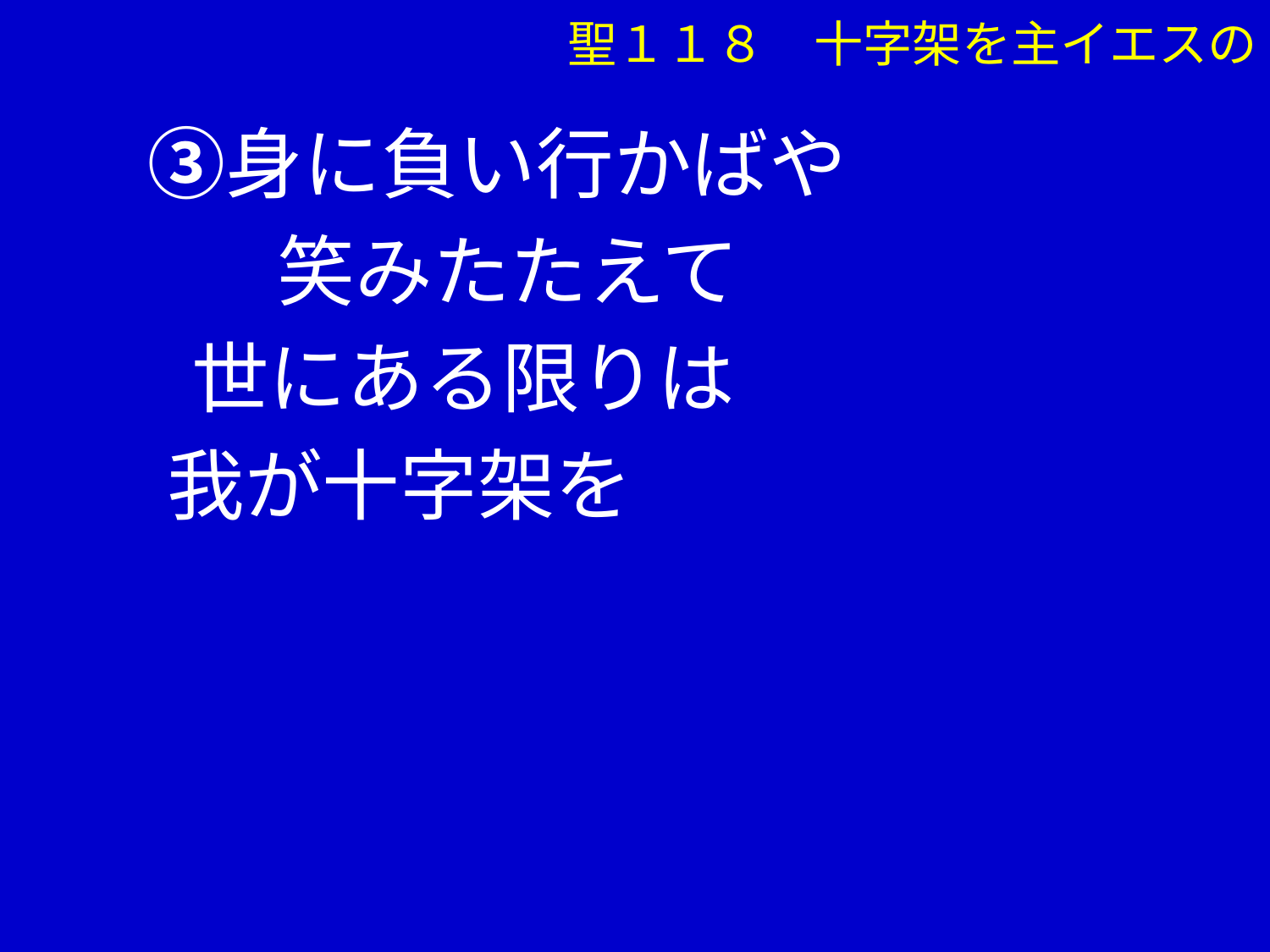

③身に負い行かばや
　　　   笑みたたえて
　       世にある限りは
         我が十字架を

聖１１８　十字架を主イエスの